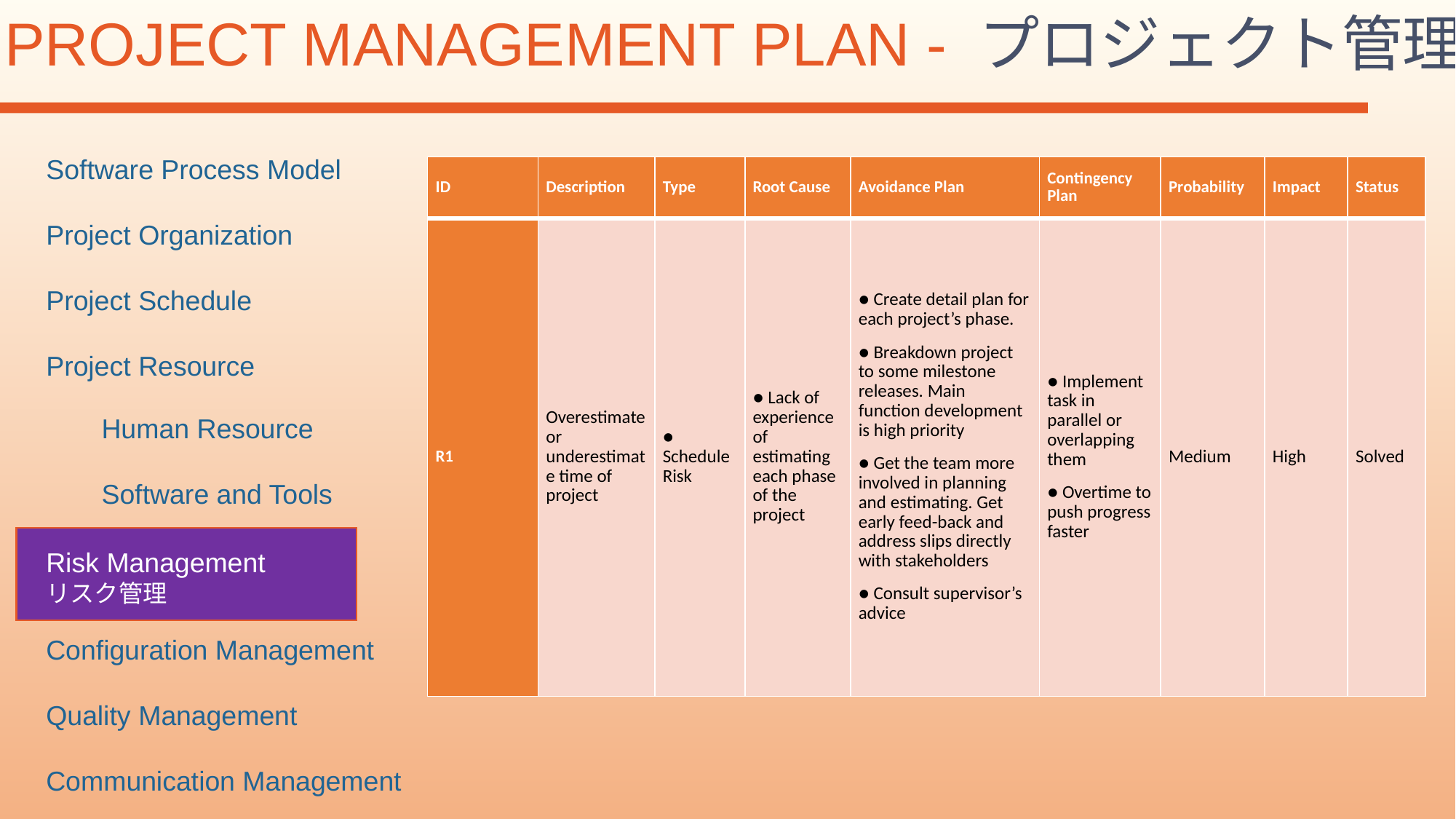

2. PROJECT MANAGEMENT PLAN - プロジェクト管理

Software Process Model

Project Organization

Project Schedule

Project Resource

Risk Management
リスク管理

Configuration Management

Quality Management

Communication Management
| ID | Description | Type | Root Cause | Avoidance Plan | Contingency Plan | Probability | Impact | Status |
| --- | --- | --- | --- | --- | --- | --- | --- | --- |
| R1 | Overestimate or underestimate time of project | ● Schedule Risk | ● Lack of experience of estimating each phase of the project | ● Create detail plan for each project’s phase. ● Breakdown project to some milestone releases. Main function development is high priority ● Get the team more involved in planning and estimating. Get early feed-back and address slips directly with stakeholders ● Consult supervisor’s advice | ● Implement task in parallel or overlapping them ● Overtime to push progress faster | Medium | High | Solved |
Human Resource

Software and Tools